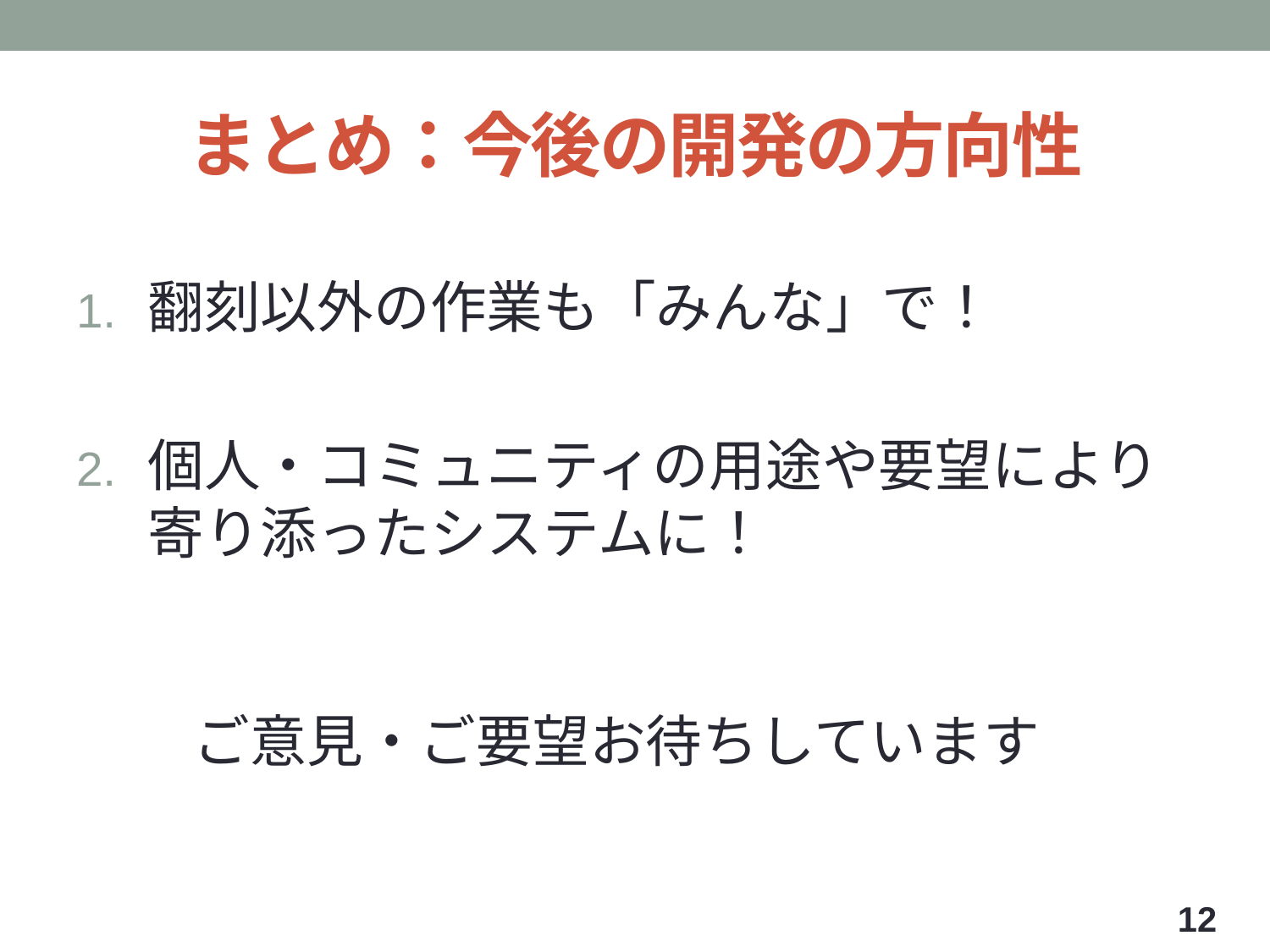

# まとめ：今後の開発の方向性
翻刻以外の作業も「みんな」で！

個人・コミュニティの用途や要望により寄り添ったシステムに！
ご意見・ご要望お待ちしています
12